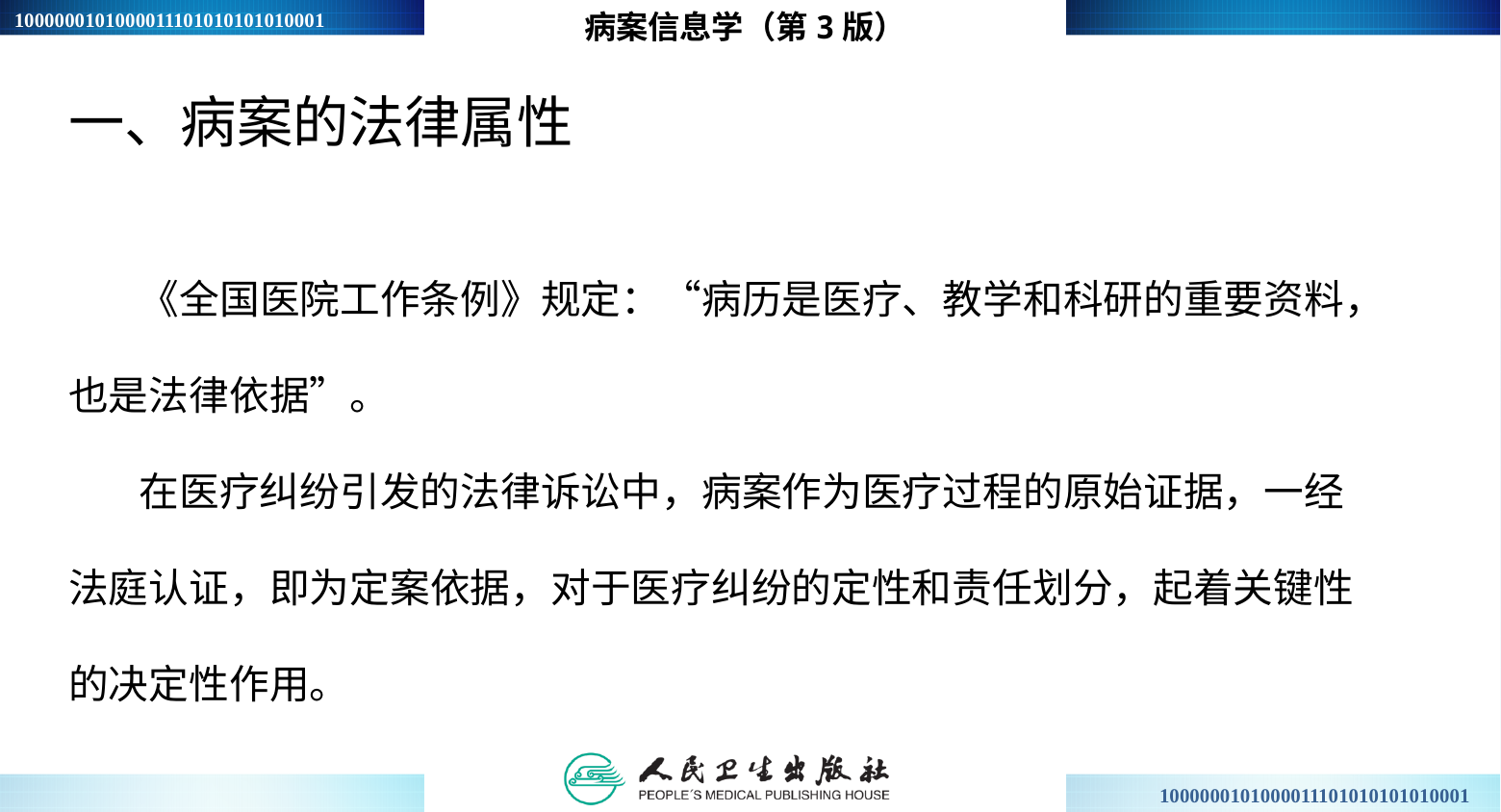

病案信息学（第3版）
一、病案的法律属性

《全国医院工作条例》规定：“病历是医疗、教学和科研的重要资料，也是法律依据”。
在医疗纠纷引发的法律诉讼中，病案作为医疗过程的原始证据，一经法庭认证，即为定案依据，对于医疗纠纷的定性和责任划分，起着关键性的决定性作用。